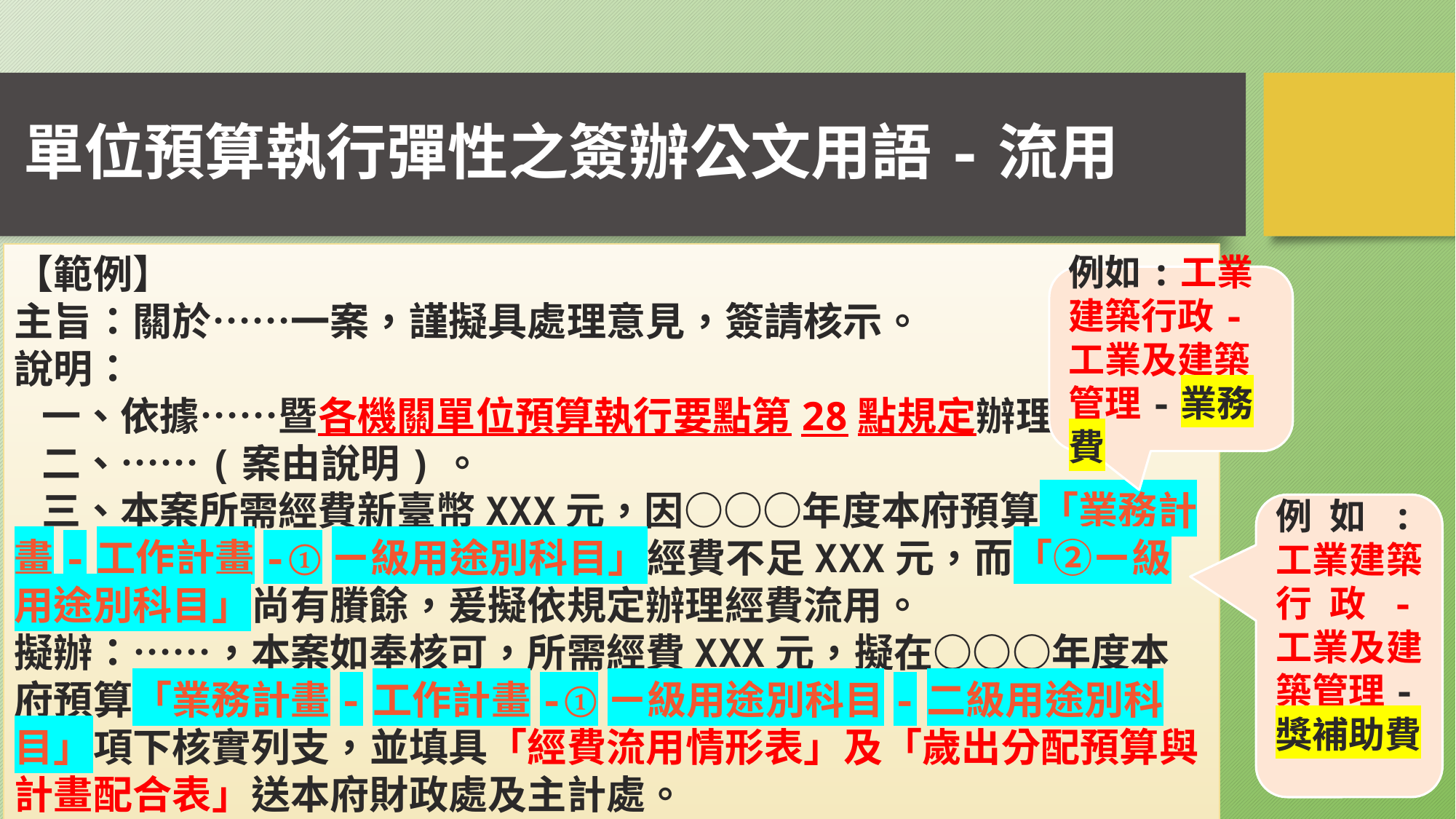

# 單位預算執行彈性之簽辦公文用語-流用
【範例】
主旨：關於……一案，謹擬具處理意見，簽請核示。
說明：
  一、依據……暨各機關單位預算執行要點第28點規定辦理。
  二、……(案由說明)。
  三、本案所需經費新臺幣XXX元，因○○○年度本府預算「業務計畫-工作計畫-①ㄧ級用途別科目」經費不足XXX元，而「②ㄧ級用途別科目」尚有賸餘，爰擬依規定辦理經費流用。
擬辦：……，本案如奉核可，所需經費XXX元，擬在○○○年度本府預算「業務計畫-工作計畫-①ㄧ級用途別科目-二級用途別科目」項下核實列支，並填具「經費流用情形表」及「歲出分配預算與計畫配合表」送本府財政處及主計處。
例如:工業建築行政-工業及建築管理-業務費
例如:工業建築行政-工業及建築管理-獎補助費